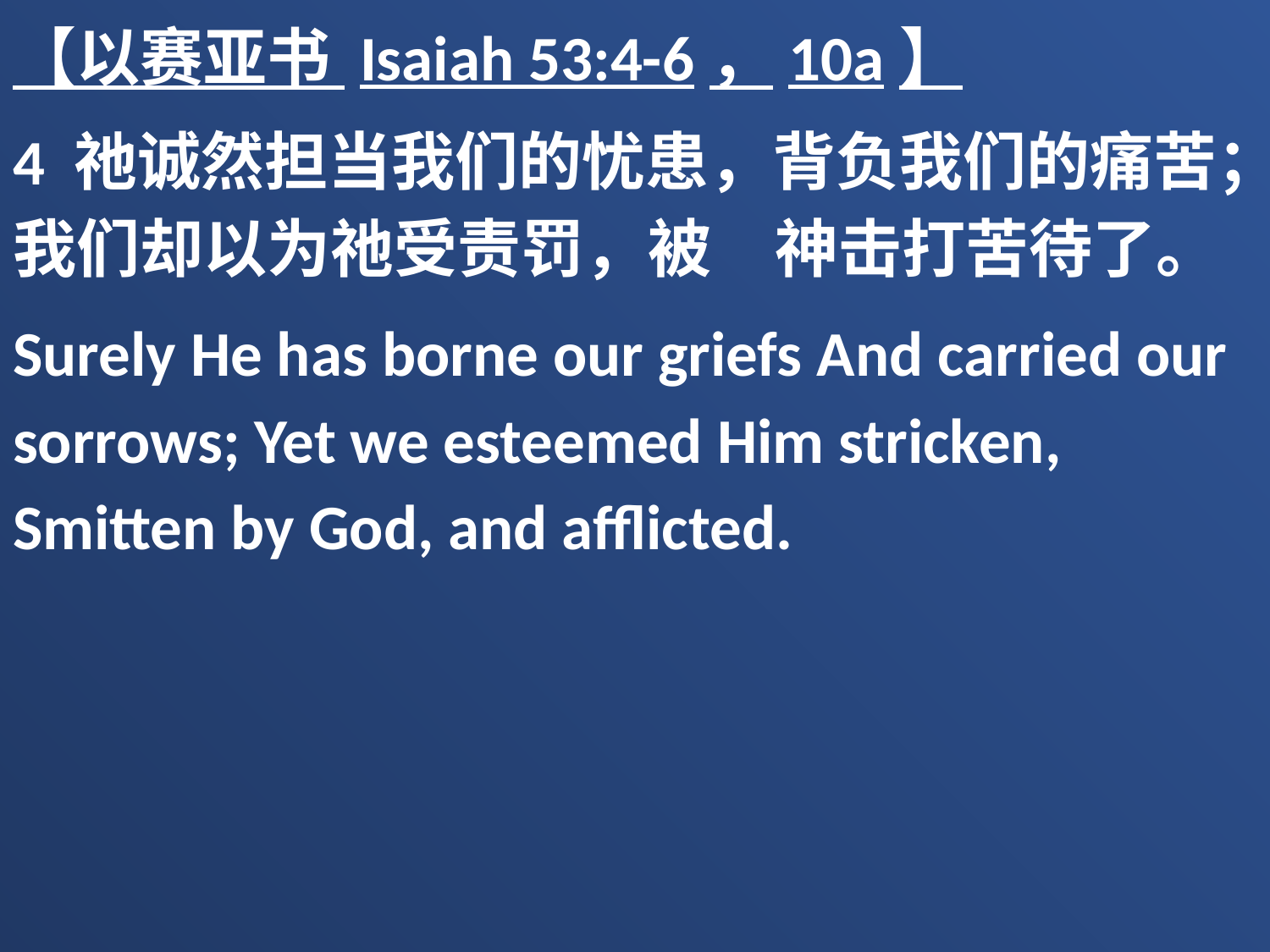

【以赛亚书 Isaiah 53:4-6，10a】
4 祂诚然担当我们的忧患，背负我们的痛苦；我们却以为祂受责罚，被　神击打苦待了。
Surely He has borne our griefs And carried our sorrows; Yet we esteemed Him stricken, Smitten by God, and afflicted.